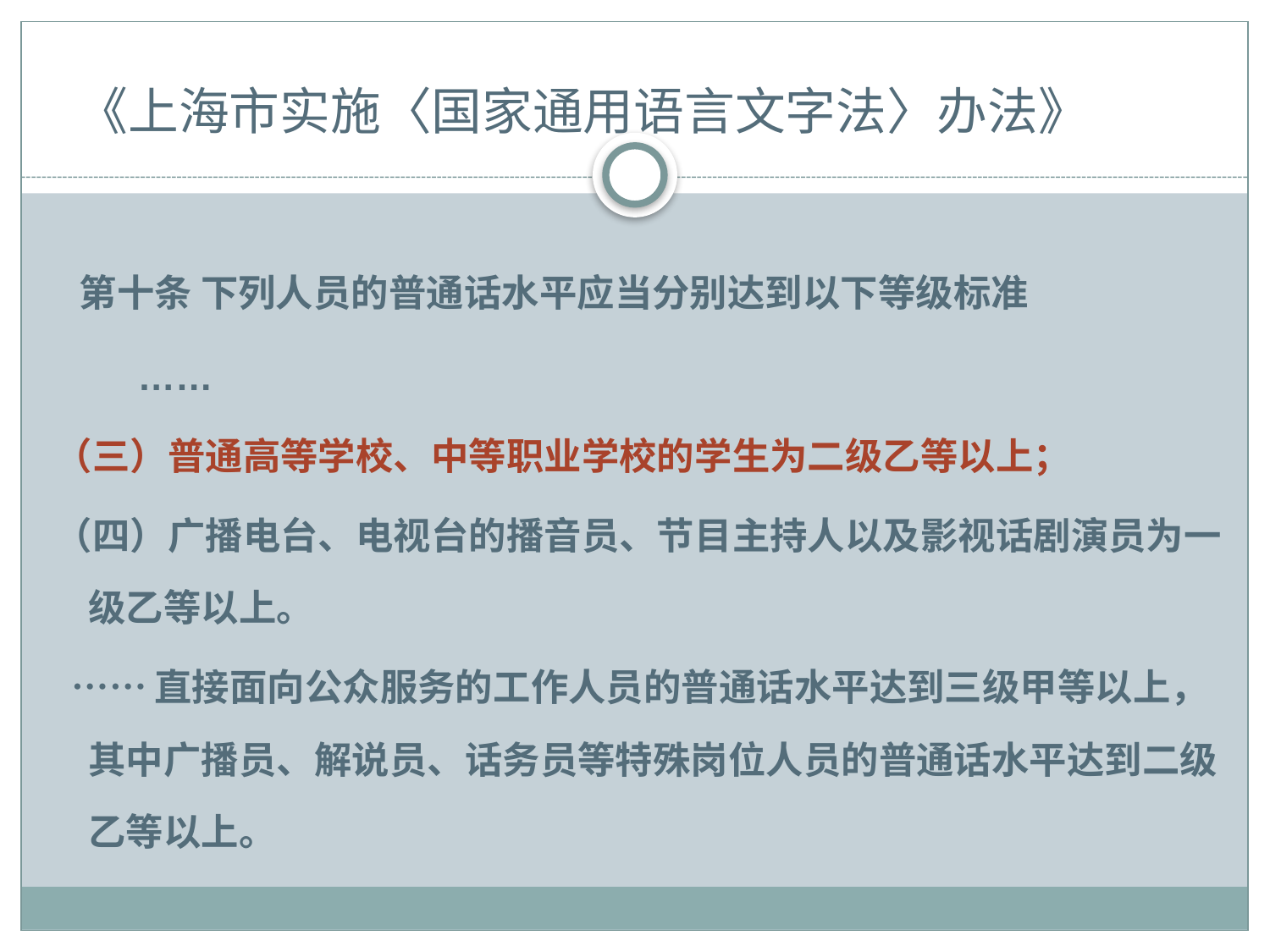

# 《上海市实施〈国家通用语言文字法〉办法》
 第十条 下列人员的普通话水平应当分别达到以下等级标准
        ……
（三）普通高等学校、中等职业学校的学生为二级乙等以上；
（四）广播电台、电视台的播音员、节目主持人以及影视话剧演员为一级乙等以上。
  ……直接面向公众服务的工作人员的普通话水平达到三级甲等以上，其中广播员、解说员、话务员等特殊岗位人员的普通话水平达到二级乙等以上。